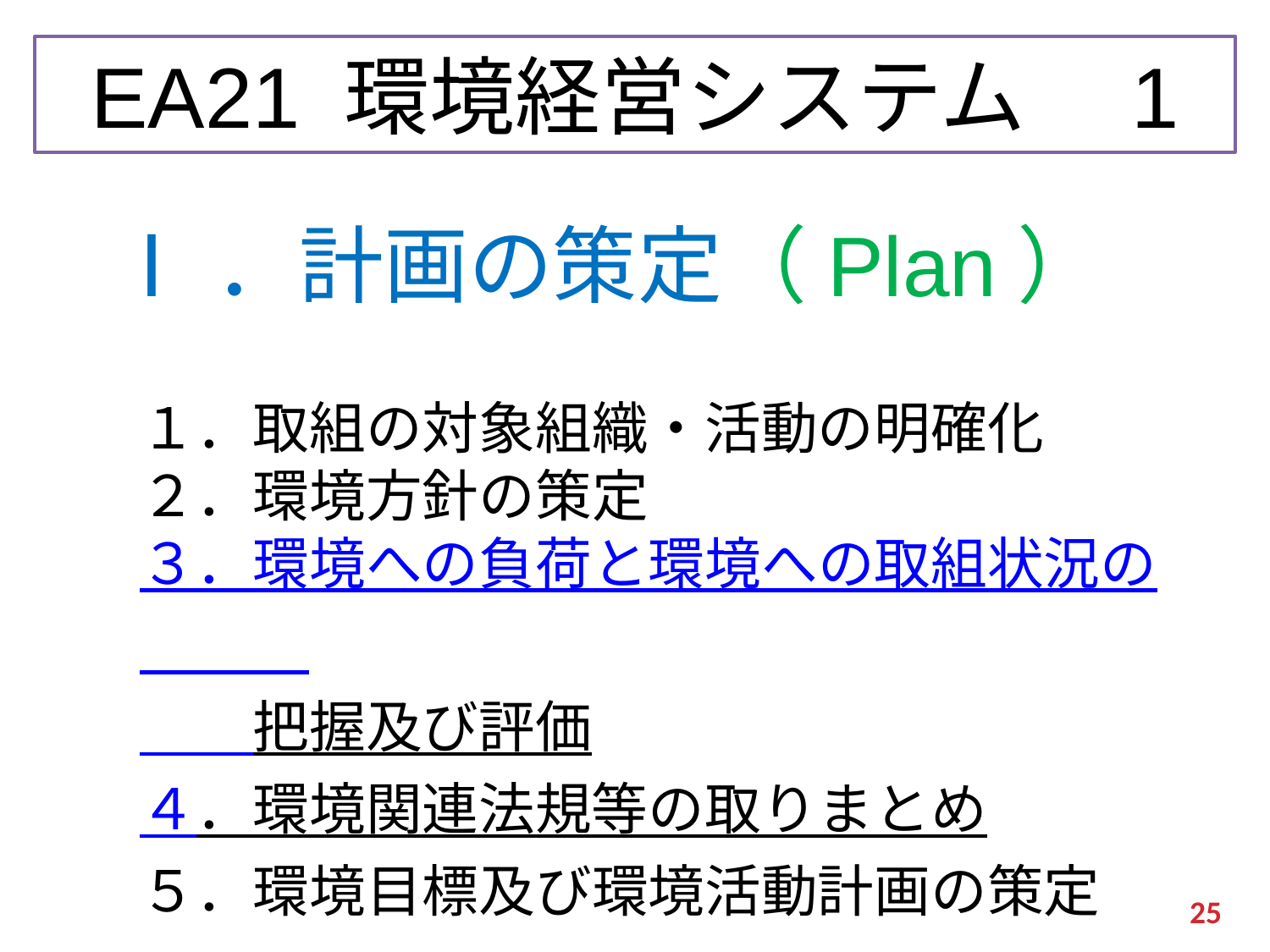

# EA21 環境経営システム　1
Ⅰ．計画の策定（Plan）
１．取組の対象組織・活動の明確化
２．環境方針の策定
３．環境への負荷と環境への取組状況の
　　把握及び評価
４．環境関連法規等の取りまとめ
５．環境目標及び環境活動計画の策定
25